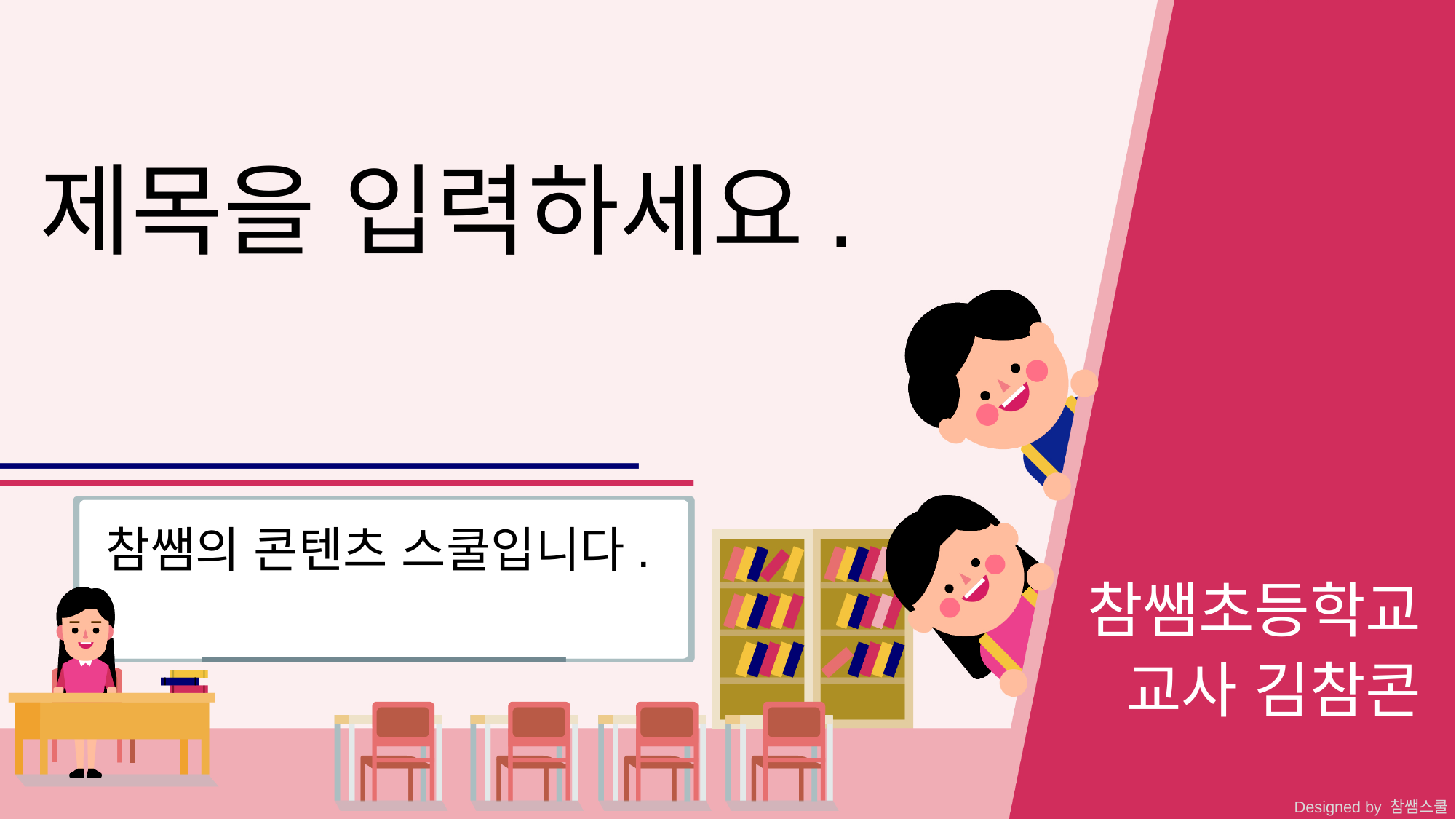

# 제목을 입력하세요.
참쌤의 콘텐츠 스쿨입니다.
참쌤초등학교
교사 김참콘